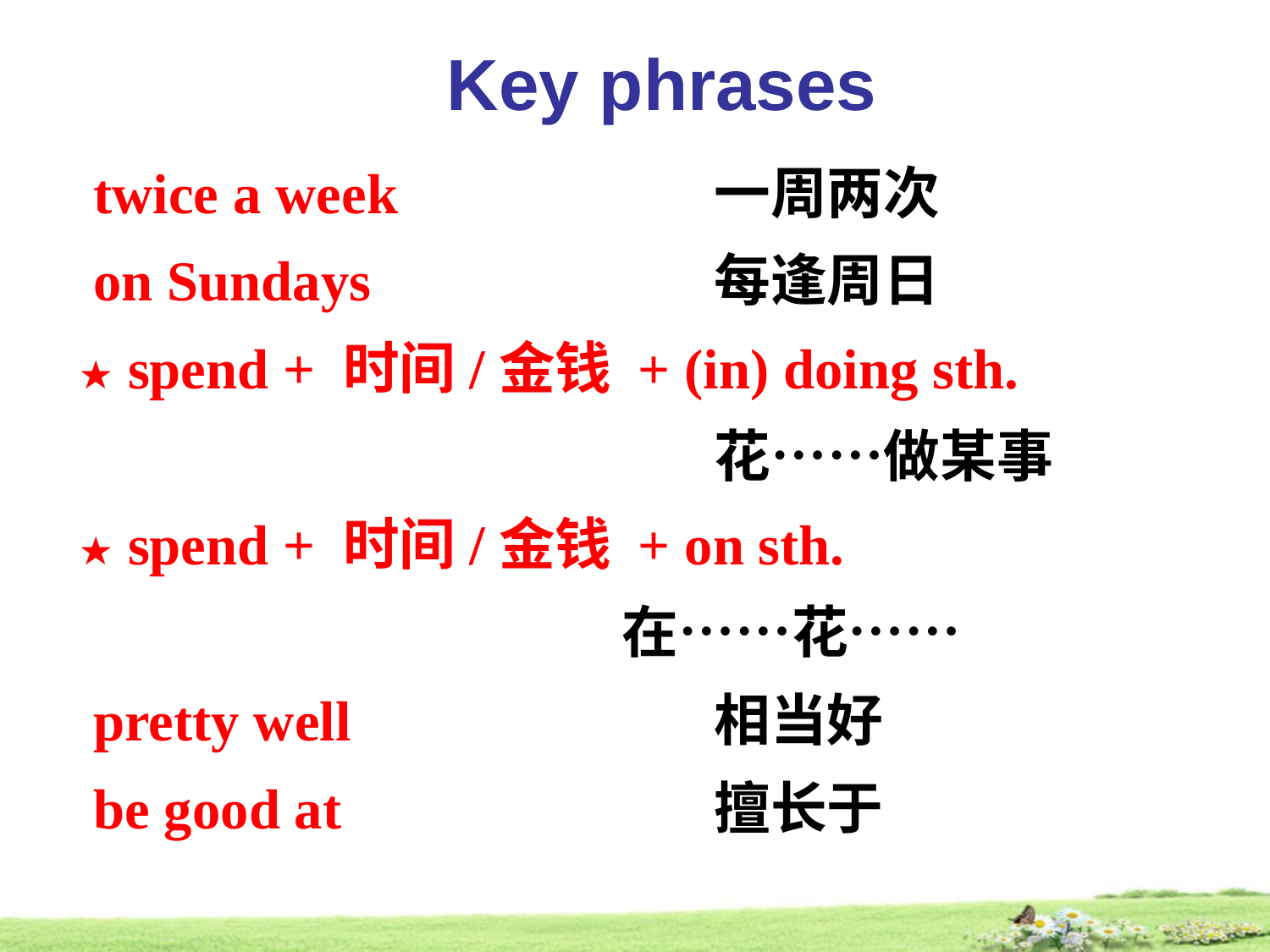

Key phrases
 twice a week        		一周两次
 on Sundays  			每逢周日
★ spend + 时间/金钱 + (in) doing sth.
                        			花……做某事
★ spend + 时间/金钱 + on sth.
                                         在……花……
 pretty well    			相当好
 be good at			擅长于